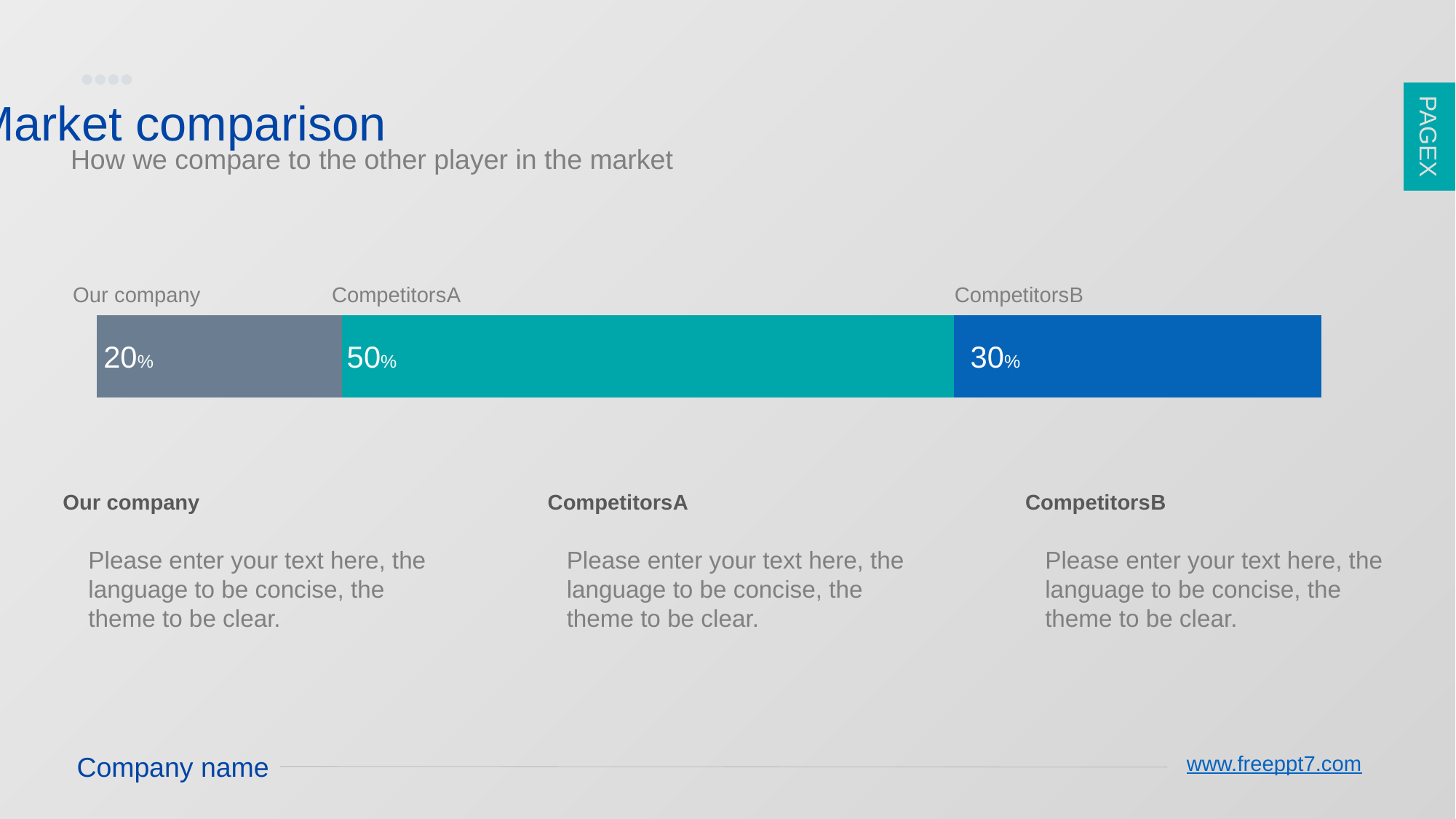

PAGE3
PAGEX
Market comparison
How we compare to the other player in the market

### Chart

| Category | 系列 1 | 系列 2 | 系列 3 |
|---|---|---|---|
| 类别 1 | 0.2 | 0.5 | 0.3 |
Our company
CompetitorsA

CompetitorsB
20%
50%
30%
Our company
CompetitorsA
CompetitorsB
Please enter your text here, the language to be concise, the theme to be clear.
Please enter your text here, the language to be concise, the theme to be clear.
Please enter your text here, the language to be concise, the theme to be clear.